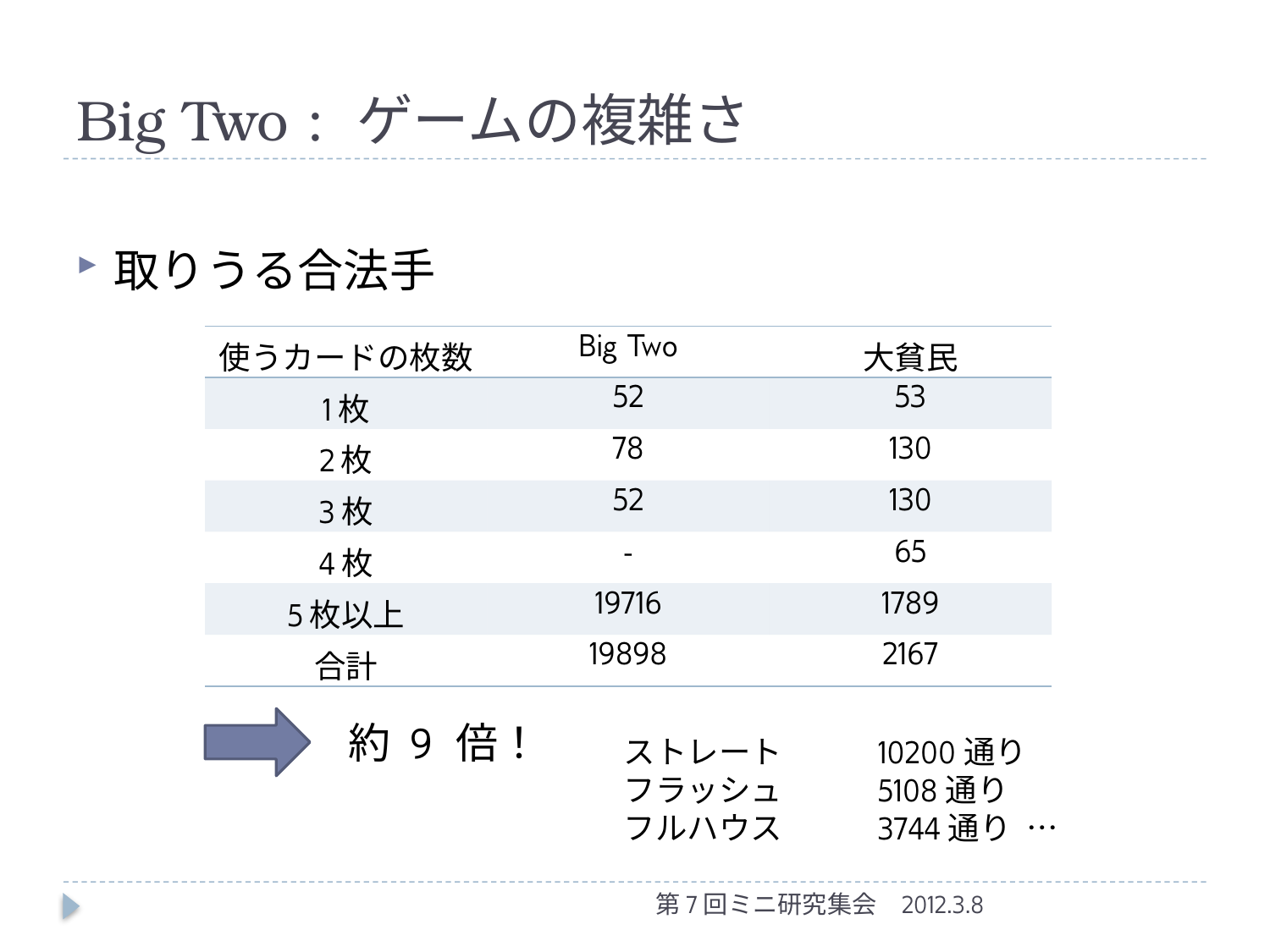

# Big Two : ゲームの複雑さ

取りうる合法手
| 使うカードの枚数 | Big Two | 大貧民 |
| --- | --- | --- |
| 1枚 | 52 | 53 |
| 2枚 | 78 | 130 |
| 3枚 | 52 | 130 |
| 4枚 | - | 65 |
| 5枚以上 | 19716 | 1789 |
| 合計 | 19898 | 2167 |

約 9 倍！
ストレート	10200通り
フラッシュ	5108通り
フルハウス	3744通り  …
第7回ミニ研究集会
2012.3.8